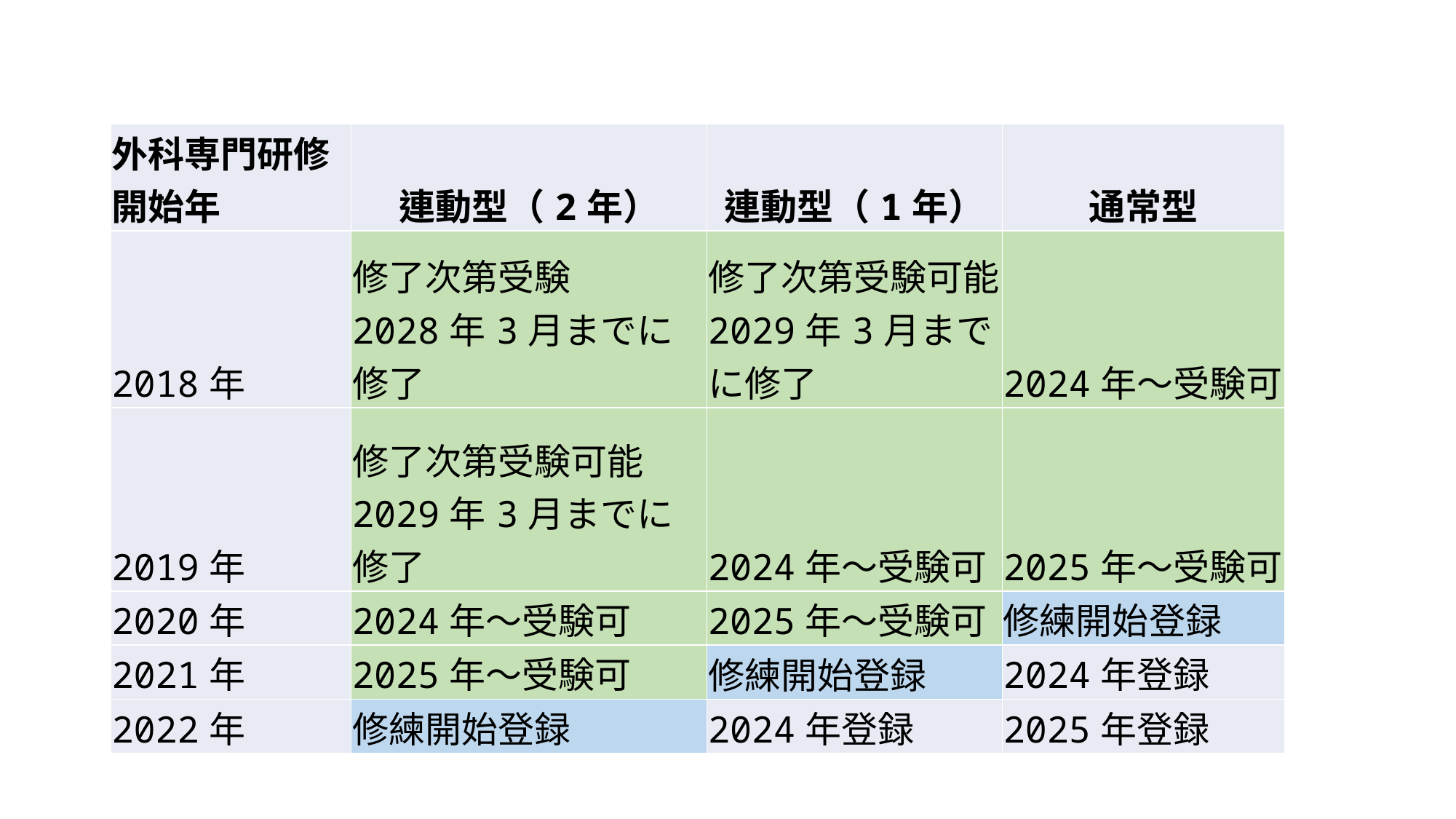

| 外科専門研修開始年 | 連動型（2年） | 連動型（1年） | 通常型 |
| --- | --- | --- | --- |
| 2018年 | 修了次第受験 2028年3月までに修了 | 修了次第受験可能 2029年3月までに修了 | 2024年～受験可 |
| 2019年 | 修了次第受験可能 2029年3月までに修了 | 2024年～受験可 | 2025年～受験可 |
| 2020年 | 2024年～受験可 | 2025年～受験可 | 修練開始登録 |
| 2021年 | 2025年～受験可 | 修練開始登録 | 2024年登録 |
| 2022年 | 修練開始登録 | 2024年登録 | 2025年登録 |
#